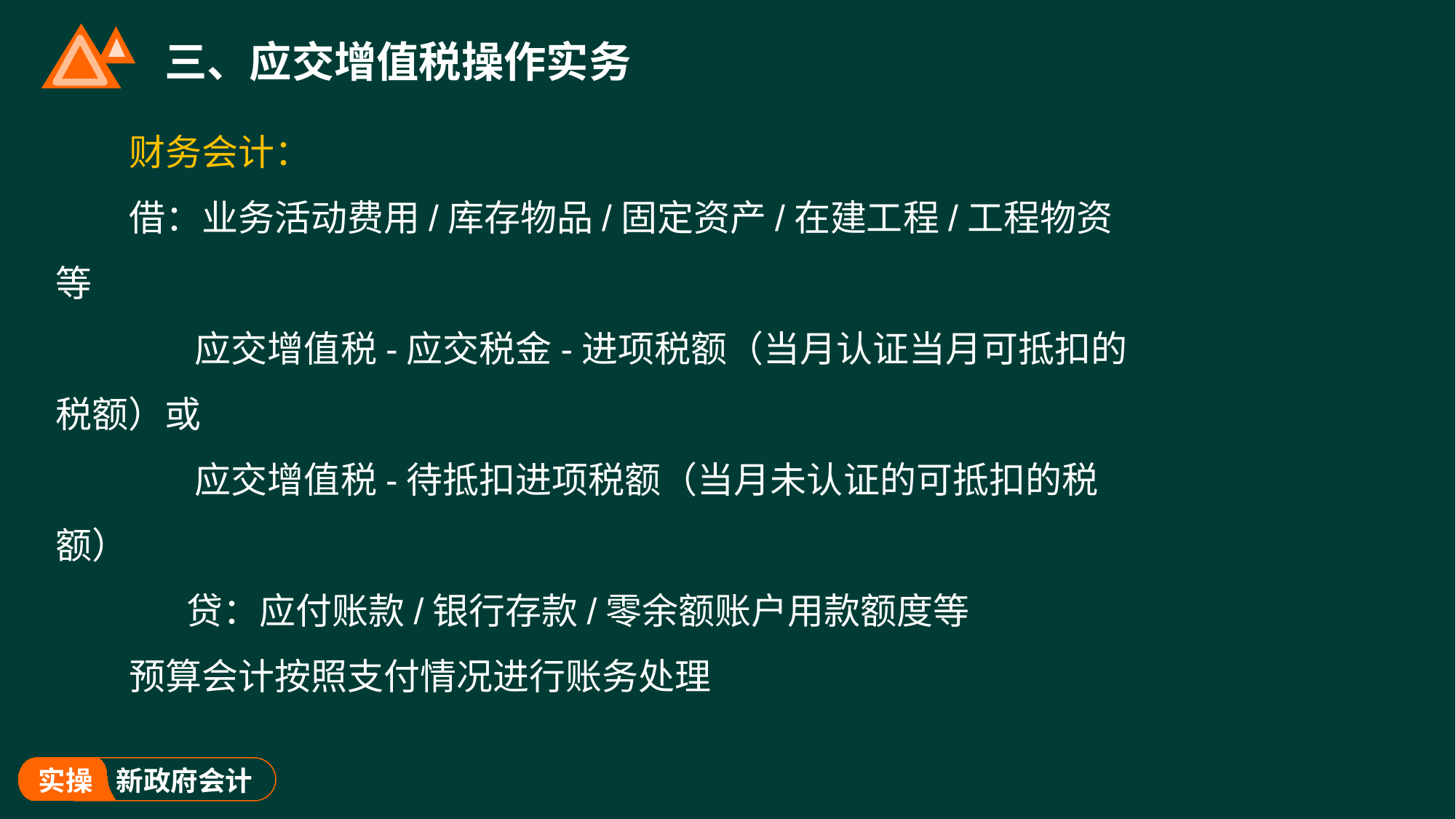

# 三、应交增值税操作实务
财务会计：
借：业务活动费用/库存物品/固定资产/在建工程/工程物资等
       应交增值税-应交税金-进项税额（当月认证当月可抵扣的税额）或
       应交增值税-待抵扣进项税额（当月未认证的可抵扣的税额）
      贷：应付账款/银行存款/零余额账户用款额度等
预算会计按照支付情况进行账务处理